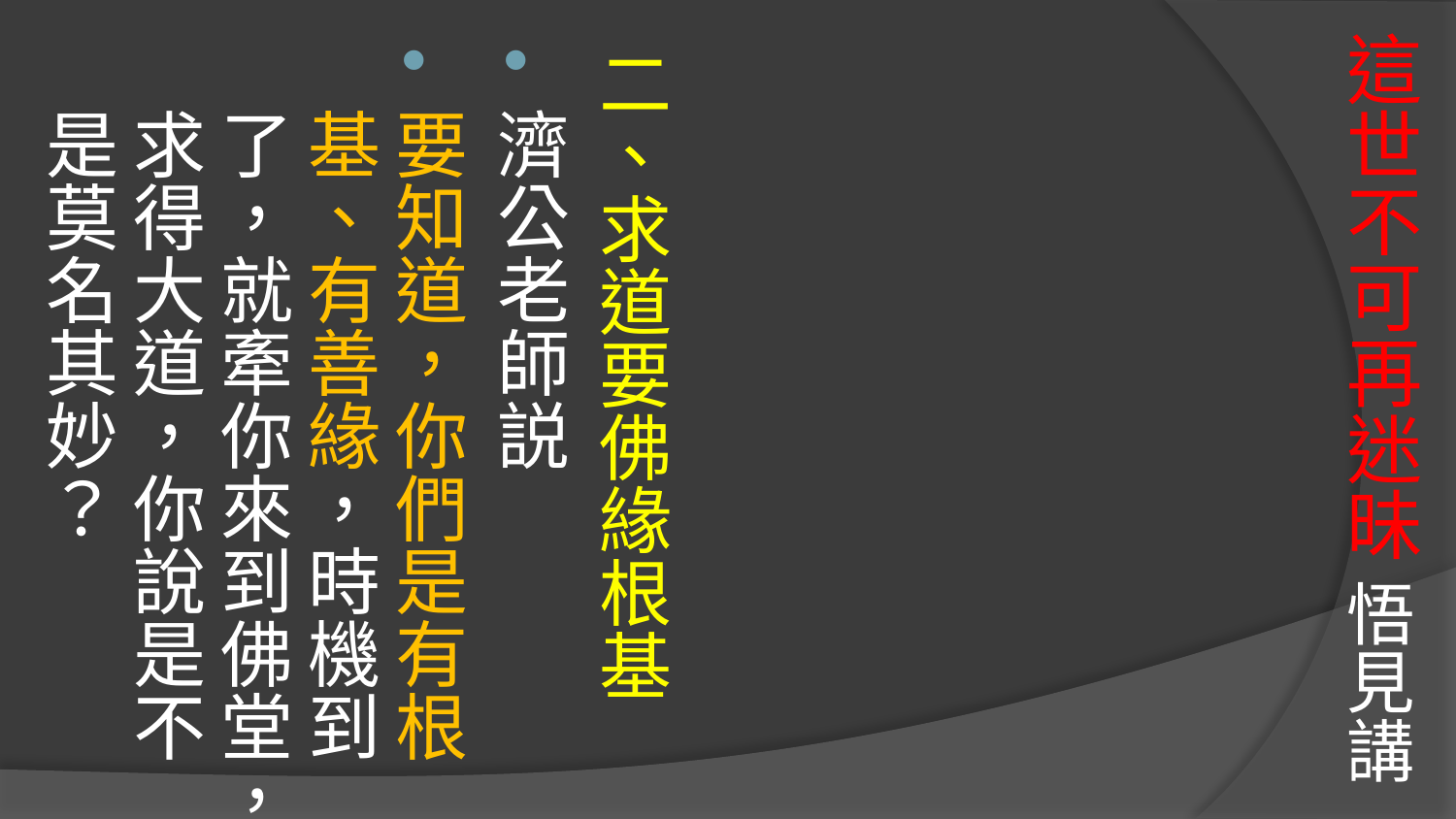

# 這世不可再迷昧 悟見講
二、求道要佛緣根基
濟公老師説
要知道，你們是有根基、有善緣，時機到了，就牽你來到佛堂，求得大道，你說是不是莫名其妙？